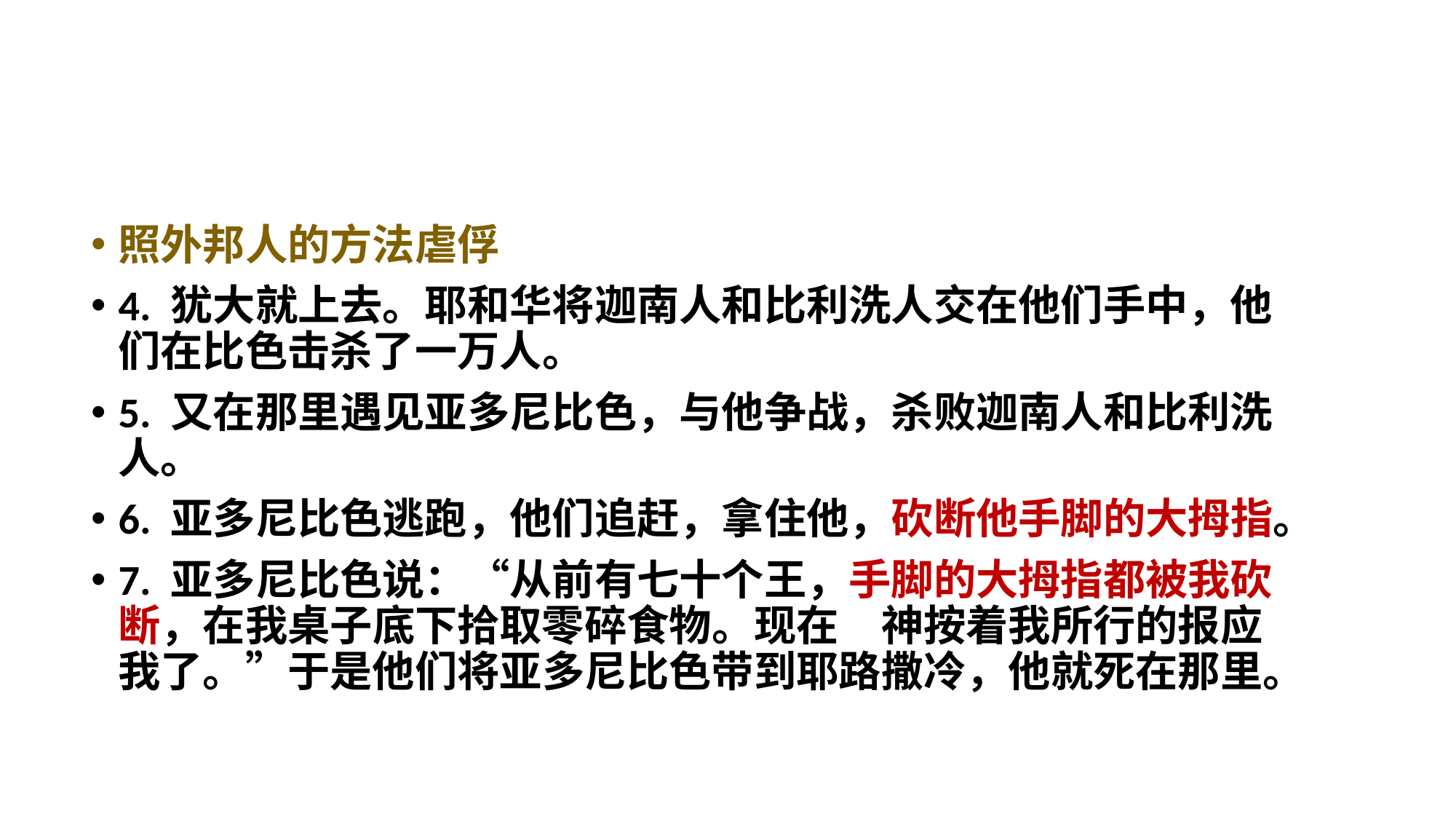

照外邦人的方法虐俘
4. 犹大就上去。耶和华将迦南人和比利洗人交在他们手中，他们在比色击杀了一万人。
5. 又在那里遇见亚多尼比色，与他争战，杀败迦南人和比利洗人。
6. 亚多尼比色逃跑，他们追赶，拿住他，砍断他手脚的大拇指。
7. 亚多尼比色说：“从前有七十个王，手脚的大拇指都被我砍断，在我桌子底下拾取零碎食物。现在　神按着我所行的报应我了。”于是他们将亚多尼比色带到耶路撒冷，他就死在那里。